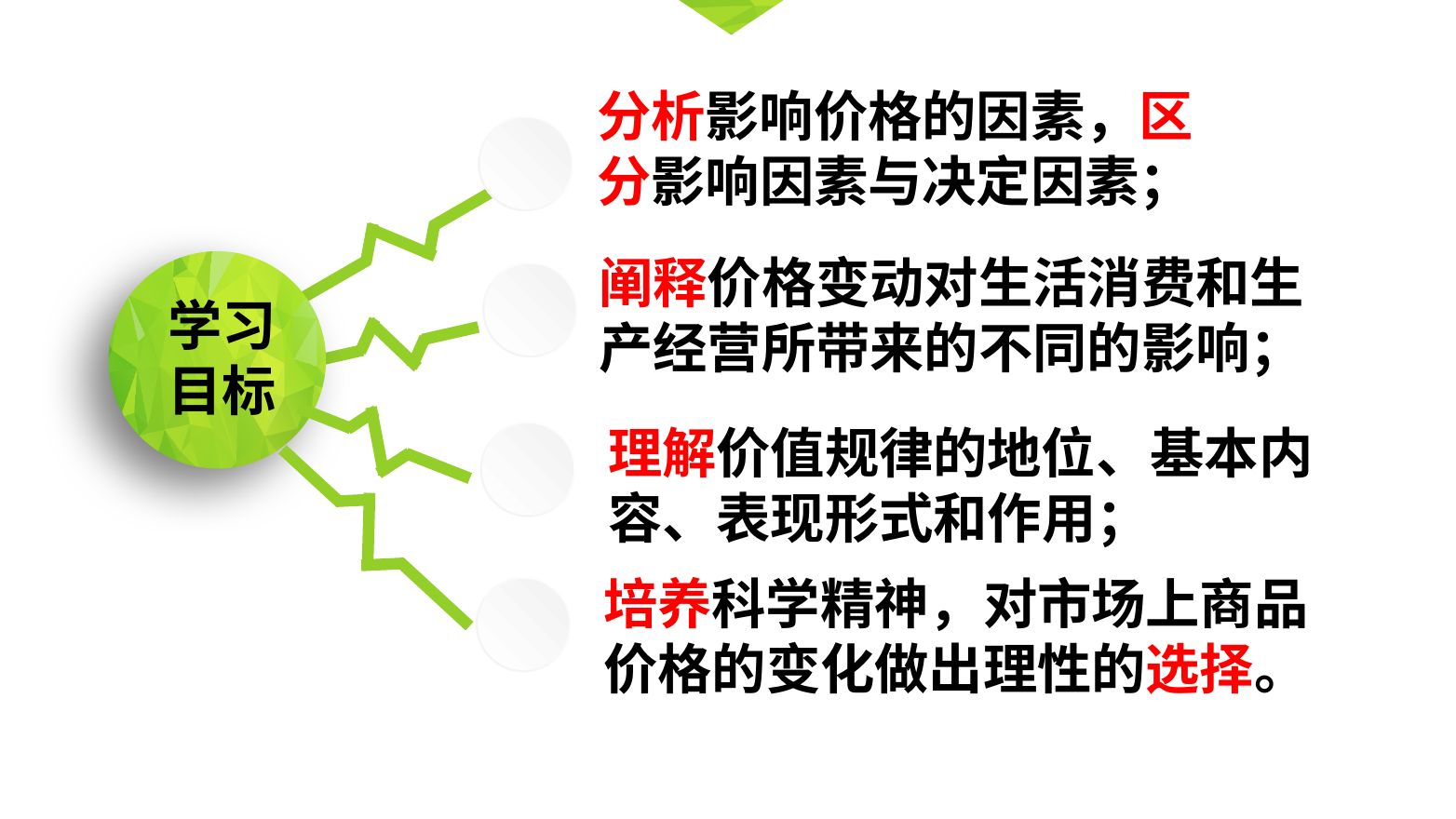

分析影响价格的因素，区分影响因素与决定因素；

阐释价格变动对生活消费和生产经营所带来的不同的影响；

学习目标
理解价值规律的地位、基本内容、表现形式和作用；

培养科学精神，对市场上商品价格的变化做出理性的选择。